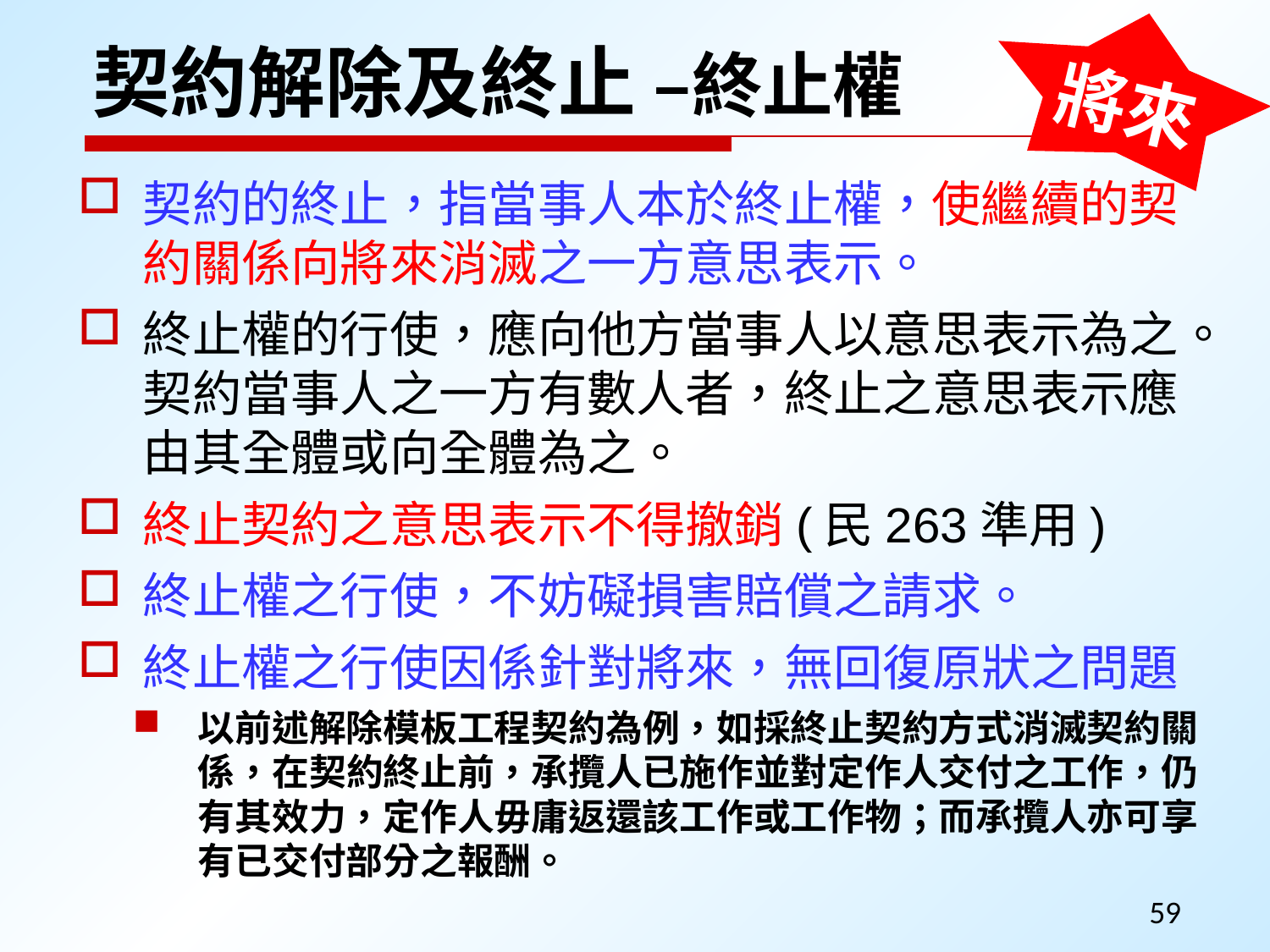

將來
# 契約解除及終止 –終止權
契約的終止，指當事人本於終止權，使繼續的契約關係向將來消滅之一方意思表示。
終止權的行使，應向他方當事人以意思表示為之。契約當事人之一方有數人者，終止之意思表示應由其全體或向全體為之。
終止契約之意思表示不得撤銷(民263準用)
終止權之行使，不妨礙損害賠償之請求。
終止權之行使因係針對將來，無回復原狀之問題
以前述解除模板工程契約為例，如採終止契約方式消滅契約關係，在契約終止前，承攬人已施作並對定作人交付之工作，仍有其效力，定作人毋庸返還該工作或工作物；而承攬人亦可享有已交付部分之報酬。